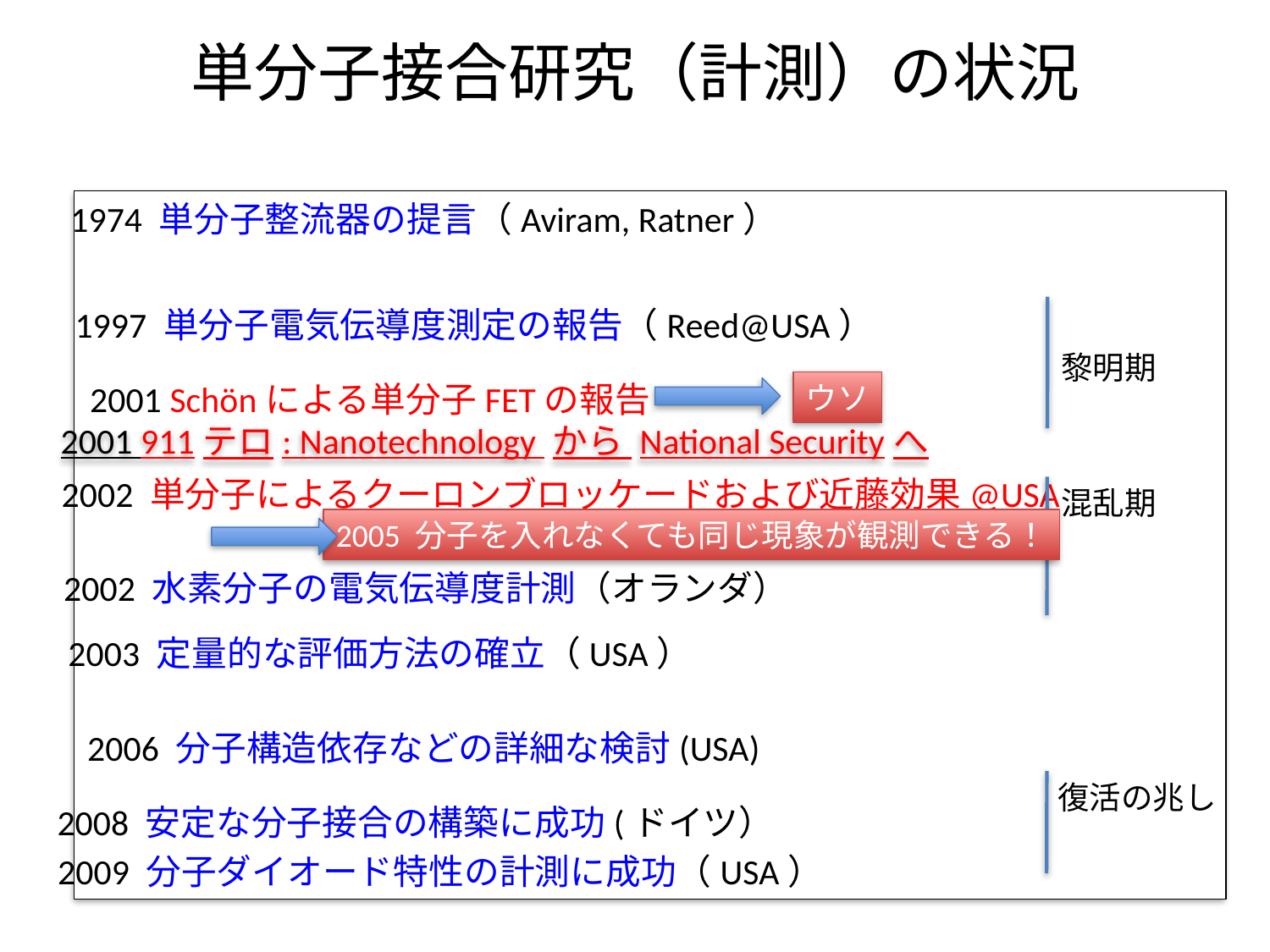

# 単分子接合研究（計測）の状況
1974 単分子整流器の提言（Aviram, Ratner）

1997 単分子電気伝導度測定の報告（Reed@USA）
黎明期
2001 Schönによる単分子FETの報告
2002 単分子によるクーロンブロッケードおよび近藤効果@USA
混乱期
2002 水素分子の電気伝導度計測（オランダ）
2003 定量的な評価方法の確立（USA）
2006 分子構造依存などの詳細な検討(USA)
復活の兆し
2008 安定な分子接合の構築に成功(ドイツ）
2009 分子ダイオード特性の計測に成功（USA）
ウソ

2001 911テロ: Nanotechnology から National Securityへ
2005 分子を入れなくても同じ現象が観測できる！